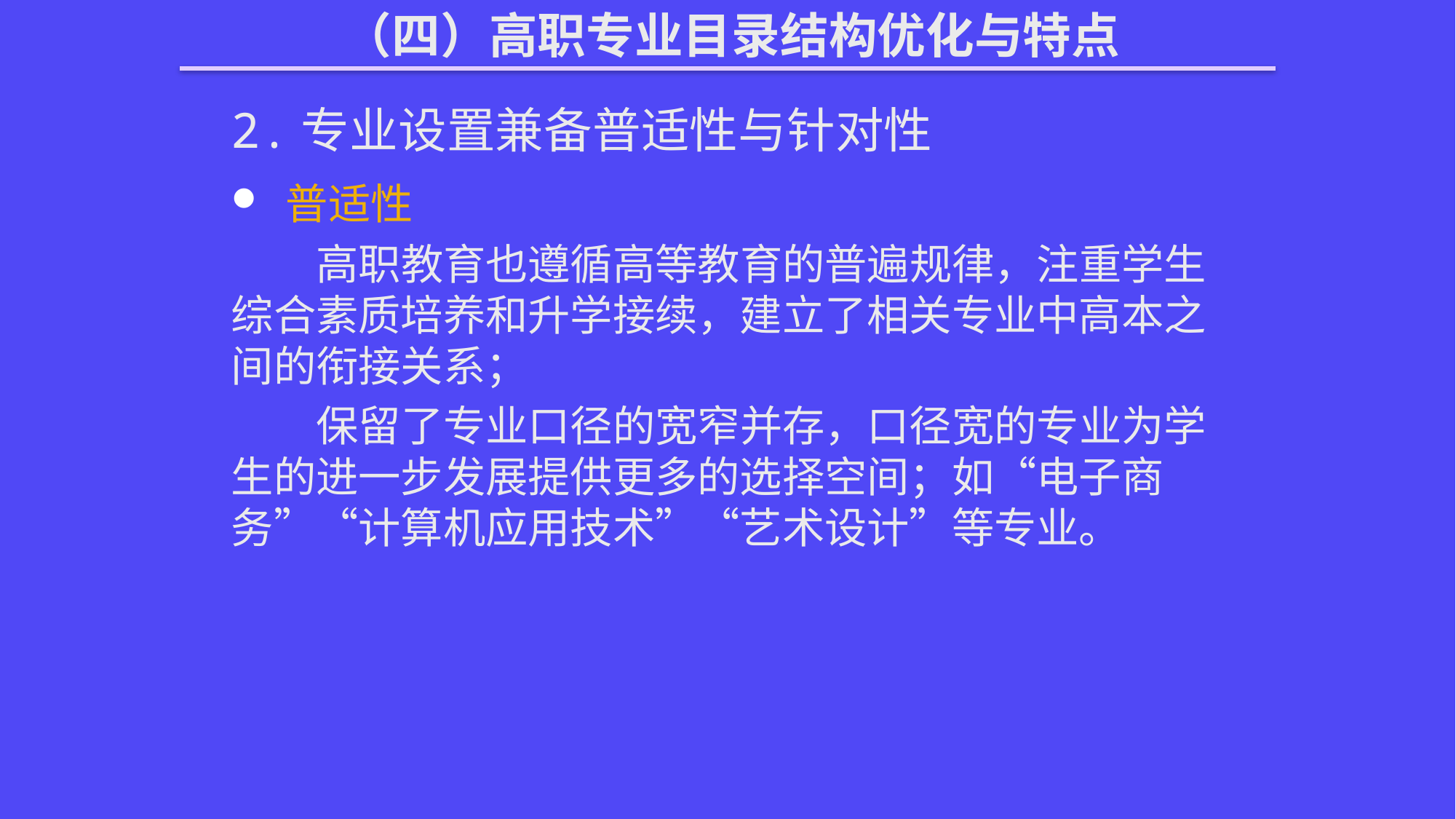

（四）高职专业目录结构优化与特点
2.专业设置兼备普适性与针对性
普适性
高职教育也遵循高等教育的普遍规律，注重学生综合素质培养和升学接续，建立了相关专业中高本之间的衔接关系；
保留了专业口径的宽窄并存，口径宽的专业为学生的进一步发展提供更多的选择空间；如“电子商务”“计算机应用技术”“艺术设计”等专业。